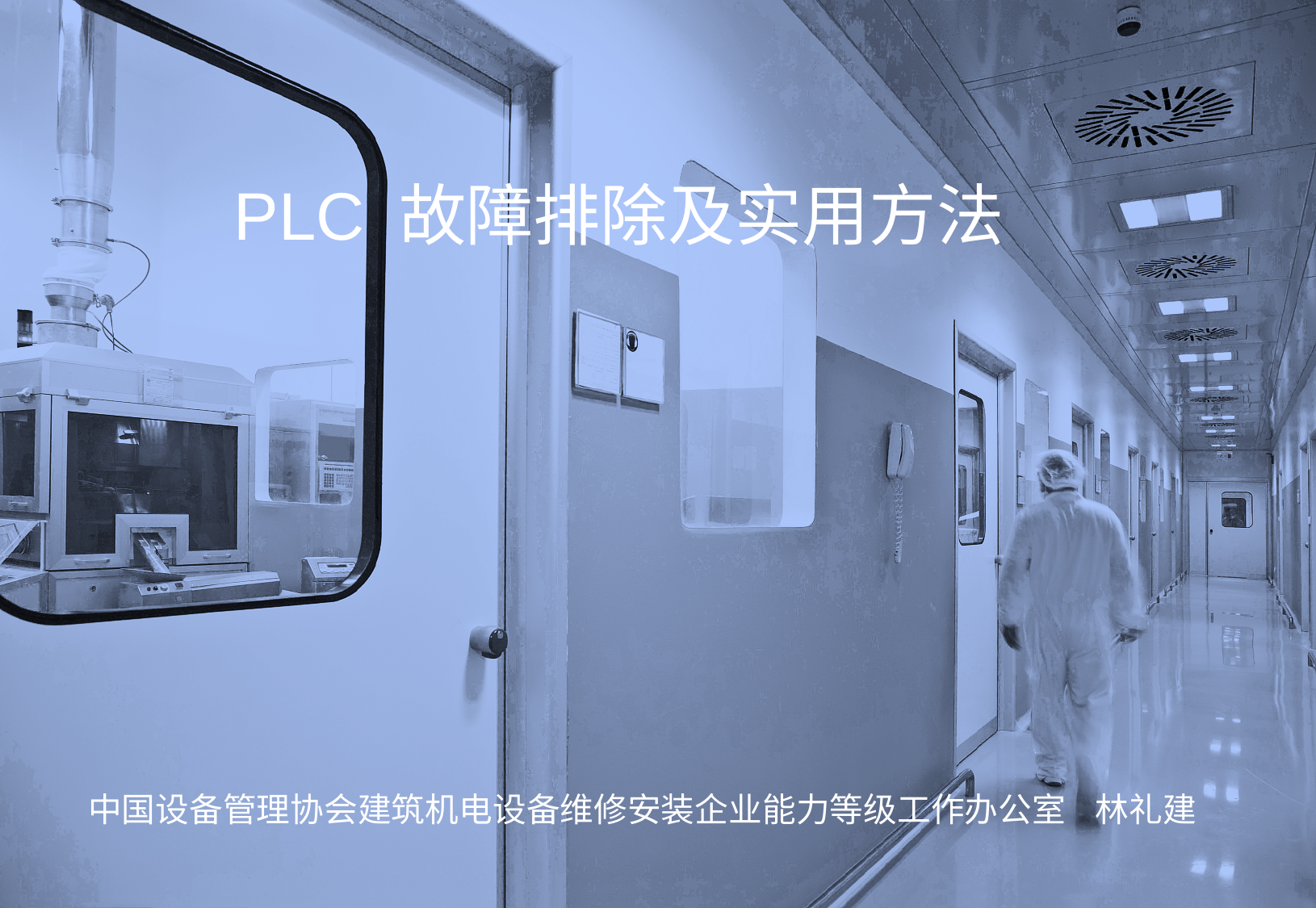

PLC 故障排除及实用方法
中国设备管理协会建筑机电设备维修安装企业能力等级工作办公室    林礼建